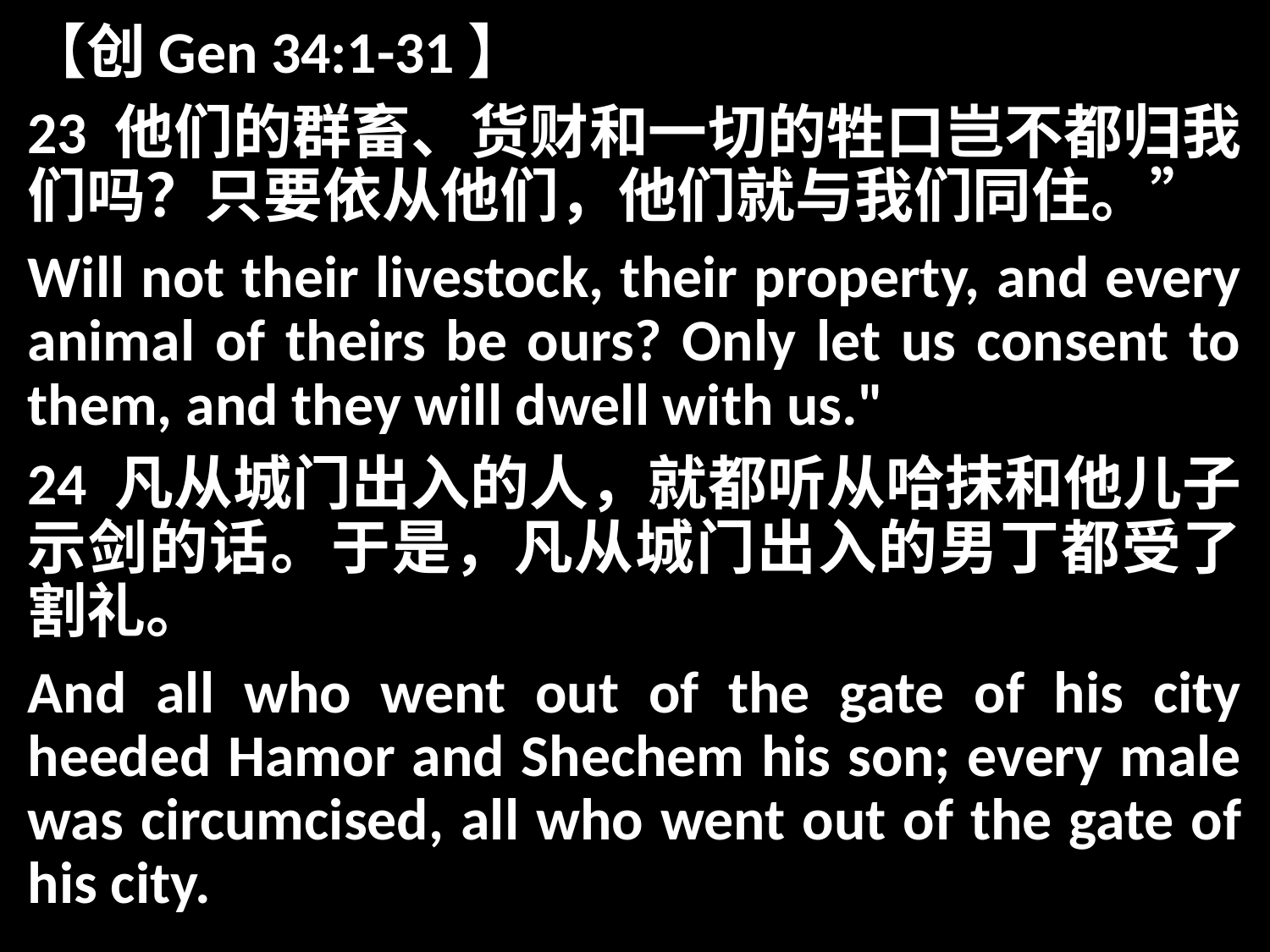

【创Gen 34:1-31】
23 他们的群畜、货财和一切的牲口岂不都归我们吗？只要依从他们，他们就与我们同住。”
Will not their livestock, their property, and every animal of theirs be ours? Only let us consent to them, and they will dwell with us."
24 凡从城门出入的人，就都听从哈抹和他儿子示剑的话。于是，凡从城门出入的男丁都受了割礼。
And all who went out of the gate of his city heeded Hamor and Shechem his son; every male was circumcised, all who went out of the gate of his city.